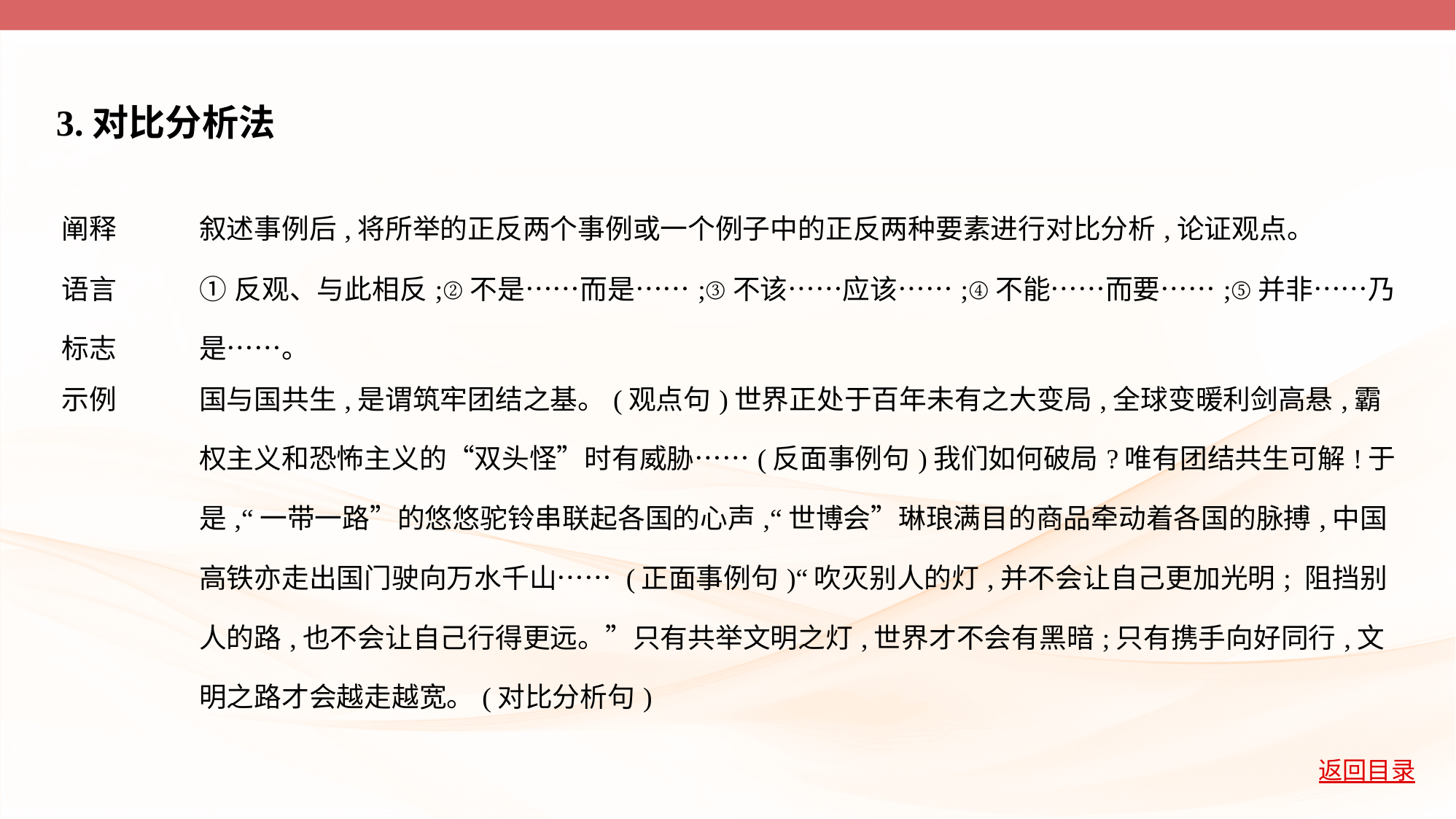

3.对比分析法
| 阐释 | 叙述事例后,将所举的正反两个事例或一个例子中的正反两种要素进行对比分析,论证观点。 |
| --- | --- |
| 语言 标志 | ①反观、与此相反;②不是……而是……;③不该……应该……;④不能……而要……;⑤并非……乃是……。 |
| 示例 | 国与国共生,是谓筑牢团结之基。(观点句)世界正处于百年未有之大变局,全球变暖利剑高悬,霸权主义和恐怖主义的“双头怪”时有威胁……(反面事例句)我们如何破局?唯有团结共生可解!于是,“一带一路”的悠悠驼铃串联起各国的心声,“世博会”琳琅满目的商品牵动着各国的脉搏,中国高铁亦走出国门驶向万水千山…… (正面事例句)“吹灭别人的灯,并不会让自己更加光明; 阻挡别人的路,也不会让自己行得更远。”只有共举文明之灯,世界才不会有黑暗;只有携手向好同行,文明之路才会越走越宽。(对比分析句) |